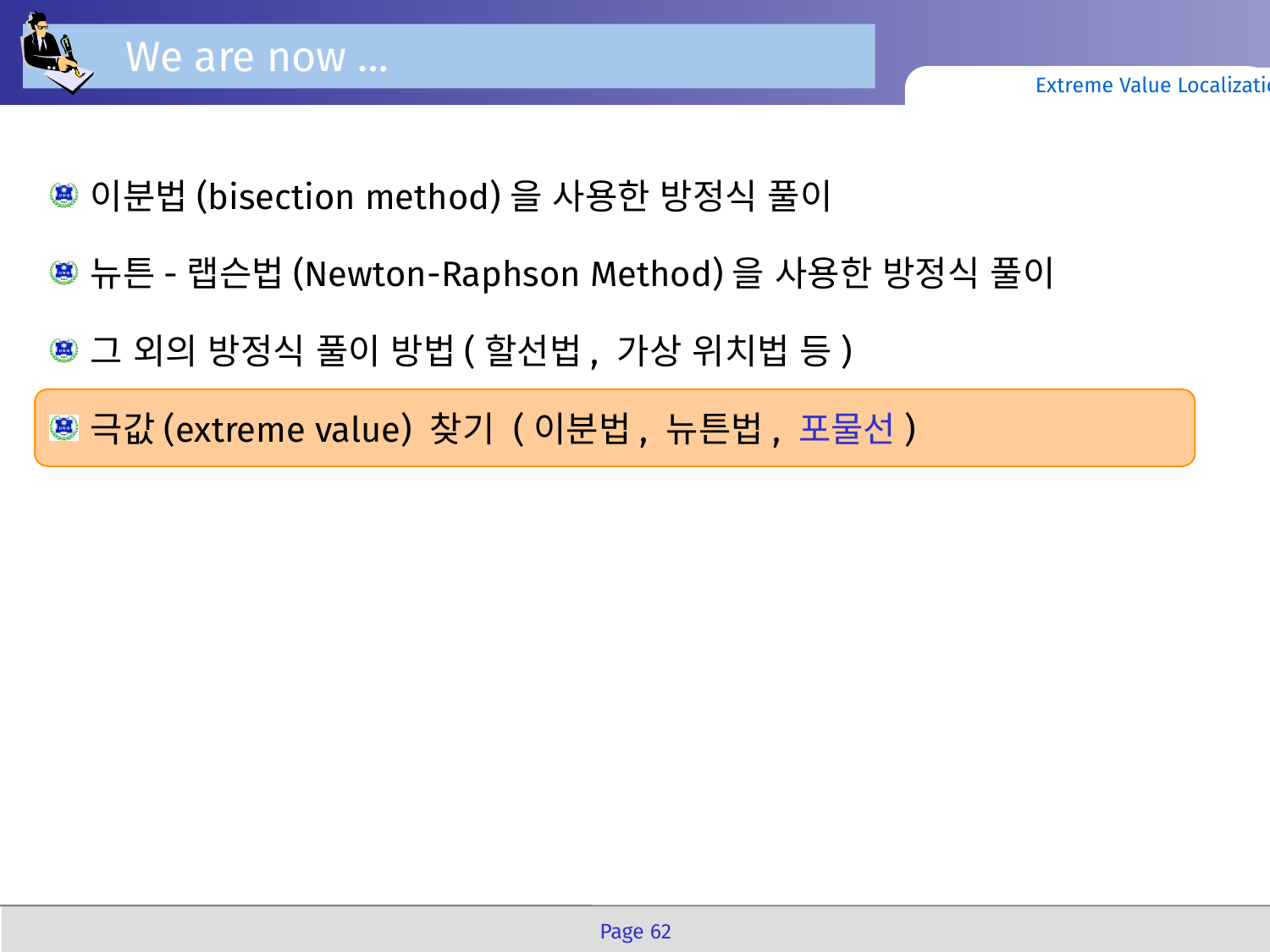

We are now …
Extreme Value Localization
이분법(bisection method)을 사용한 방정식 풀이
뉴튼-랩슨법(Newton-Raphson Method)을 사용한 방정식 풀이
그 외의 방정식 풀이 방법(할선법, 가상 위치법 등)
극값(extreme value) 찾기 (이분법, 뉴튼법, 포물선)

Page 62